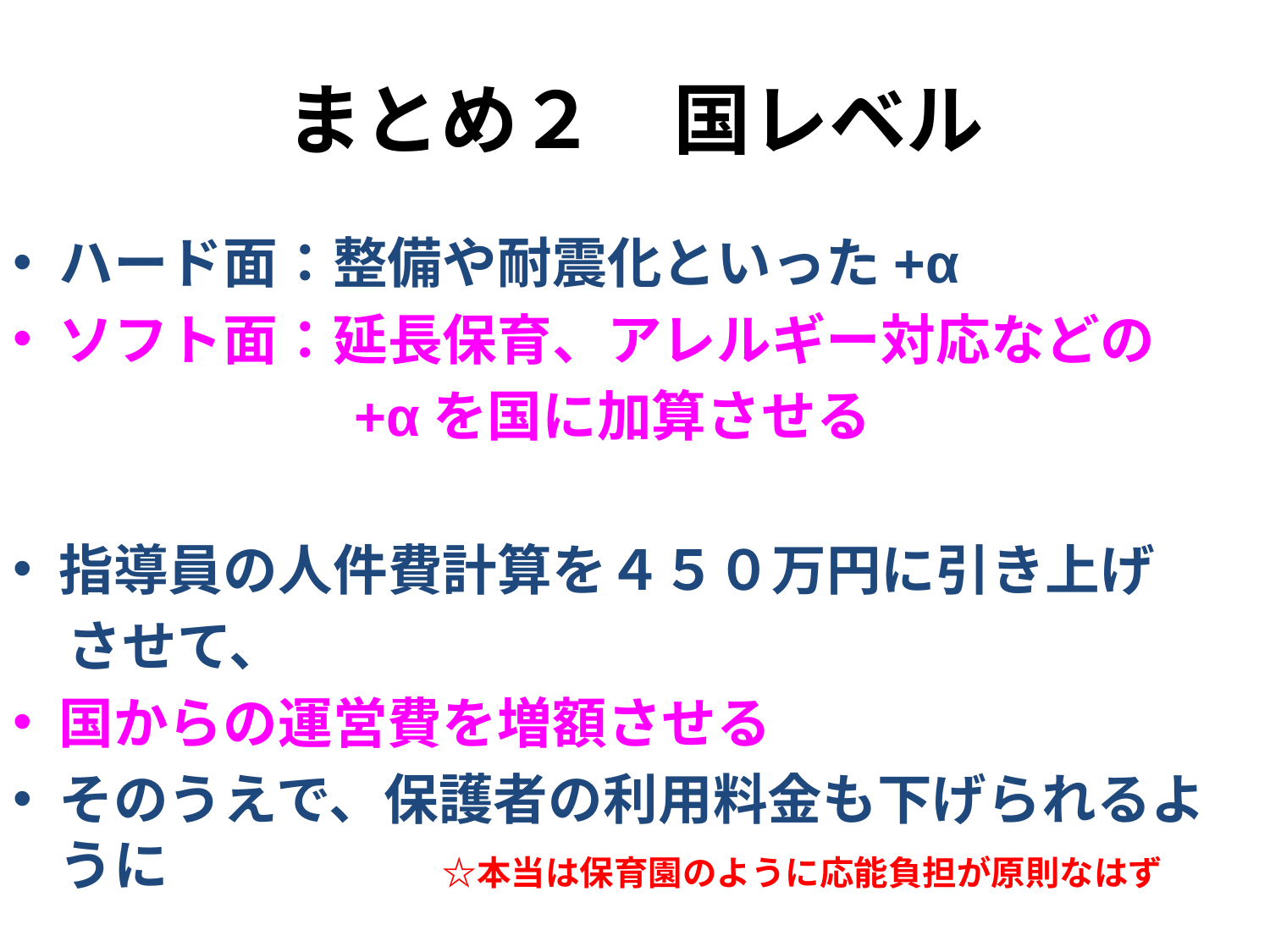

# まとめ２　国レベル
ハード面：整備や耐震化といった+α
ソフト面：延長保育、アレルギー対応などの
　　　　　　+αを国に加算させる

指導員の人件費計算を４５０万円に引き上げ
　させて、
国からの運営費を増額させる
そのうえで、保護者の利用料金も下げられるように　　　　　☆本当は保育園のように応能負担が原則なはず